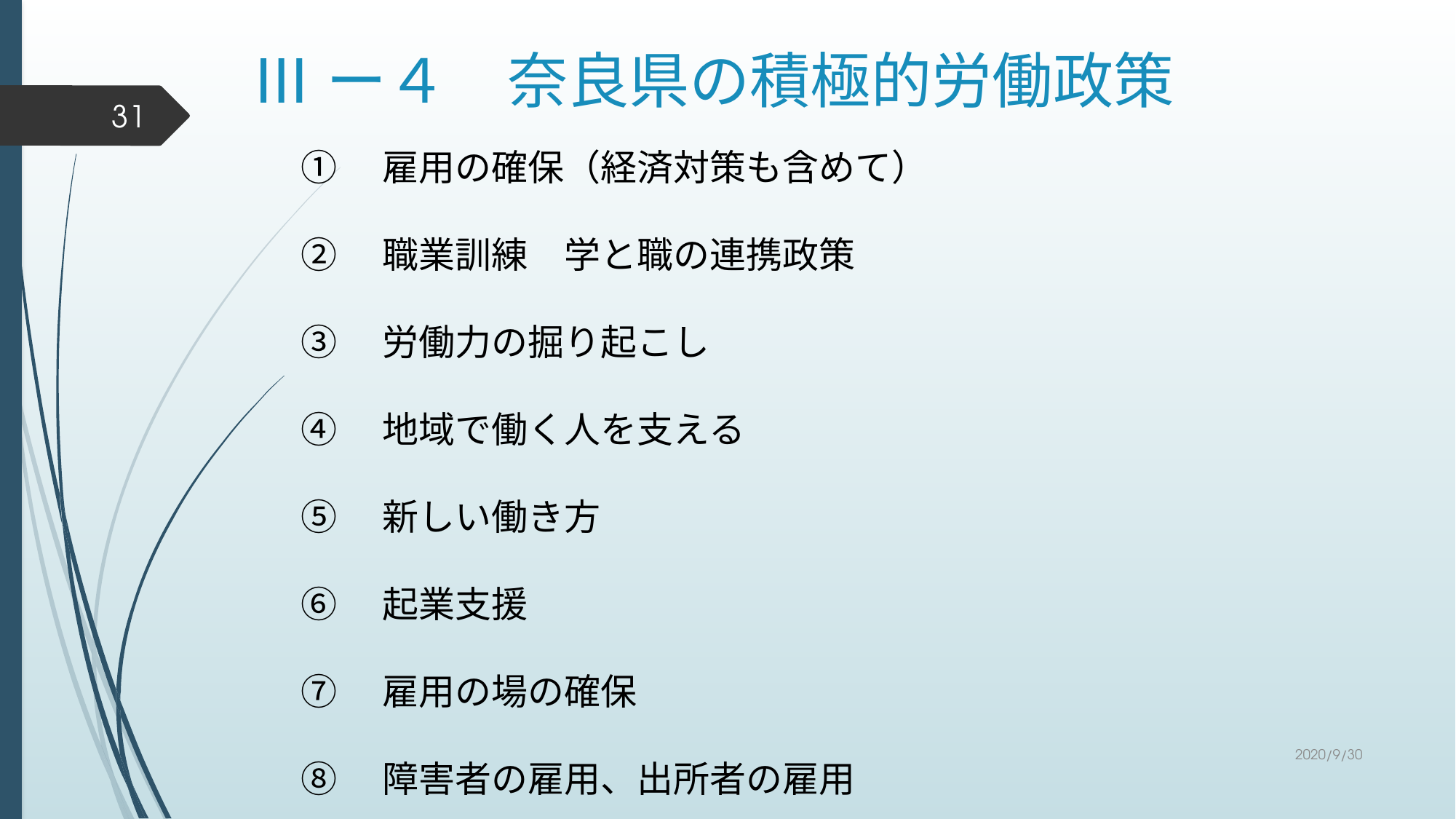

Ⅲー４　奈良県の積極的労働政策
31
①　雇用の確保（経済対策も含めて）

②　職業訓練　学と職の連携政策

③　労働力の掘り起こし

④　地域で働く人を支える

⑤　新しい働き方

⑥　起業支援

⑦　雇用の場の確保

⑧　障害者の雇用、出所者の雇用
2020/9/30